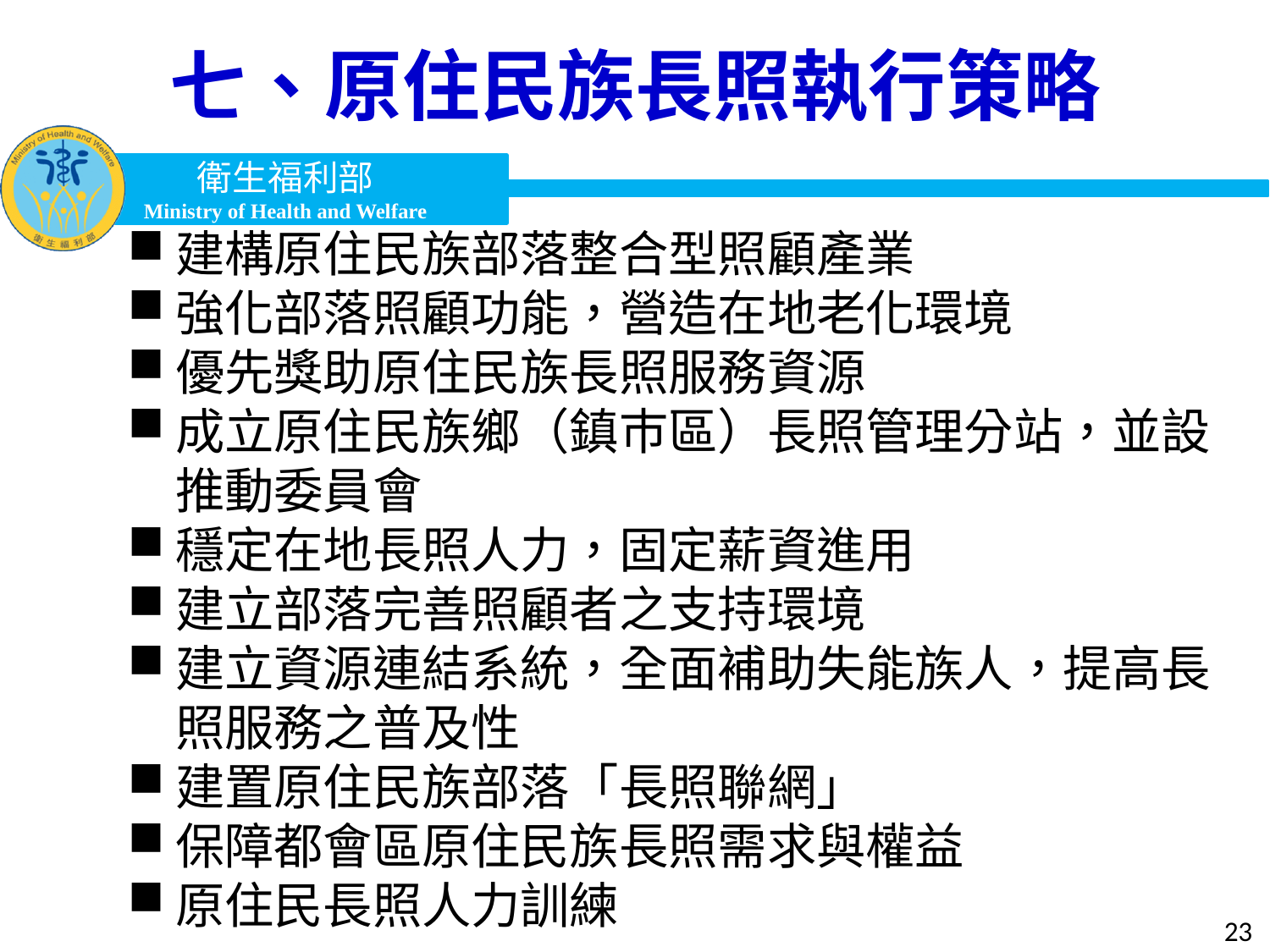

# 七、原住民族長照執行策略
建構原住民族部落整合型照顧產業
強化部落照顧功能，營造在地老化環境
優先獎助原住民族長照服務資源
成立原住民族鄉（鎮巿區）長照管理分站，並設推動委員會
穩定在地長照人力，固定薪資進用
建立部落完善照顧者之支持環境
建立資源連結系統，全面補助失能族人，提高長照服務之普及性
建置原住民族部落「長照聯網」
保障都會區原住民族長照需求與權益
原住民長照人力訓練
23